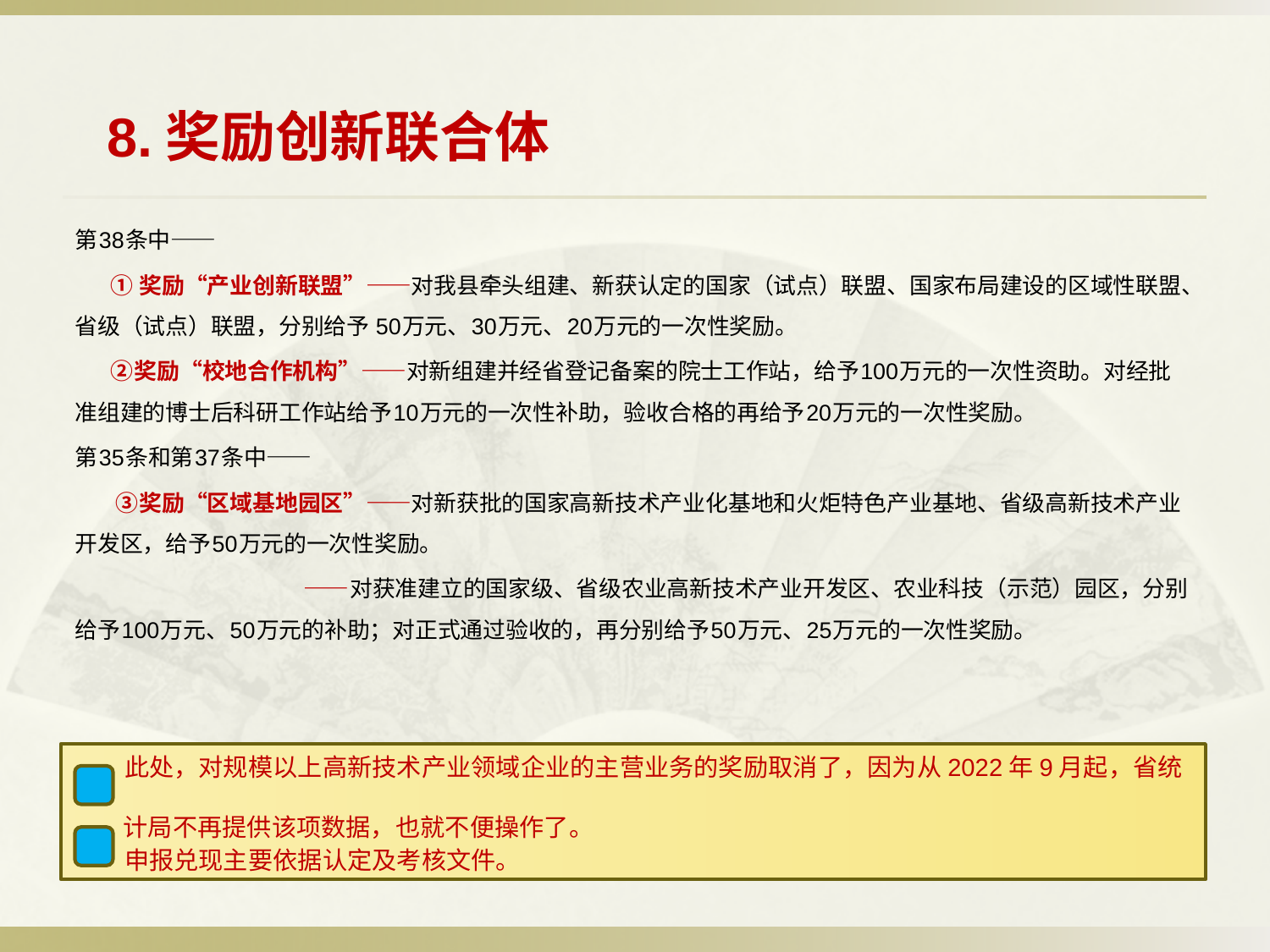

# 8.奖励创新联合体
第38条中——
       ① 奖励“产业创新联盟”——对我县牵头组建、新获认定的国家（试点）联盟、国家布局建设的区域性联盟、省级（试点）联盟，分别给予 50万元、30万元、20万元的一次性奖励。
       ②奖励“校地合作机构”——对新组建并经省登记备案的院士工作站，给予100万元的一次性资助。对经批准组建的博士后科研工作站给予10万元的一次性补助，验收合格的再给予20万元的一次性奖励。
第35条和第37条中——
        ③奖励“区域基地园区”——对新获批的国家高新技术产业化基地和火炬特色产业基地、省级高新技术产业开发区，给予50万元的一次性奖励。
                                             ——对获准建立的国家级、省级农业高新技术产业开发区、农业科技（示范）园区，分别给予100万元、50万元的补助；对正式通过验收的，再分别给予50万元、25万元的一次性奖励。

       此处，对规模以上高新技术产业领域企业的主营业务的奖励取消了，因为从2022年9月起，省统
        计局不再提供该项数据，也就不便操作了。
       申报兑现主要依据认定及考核文件。